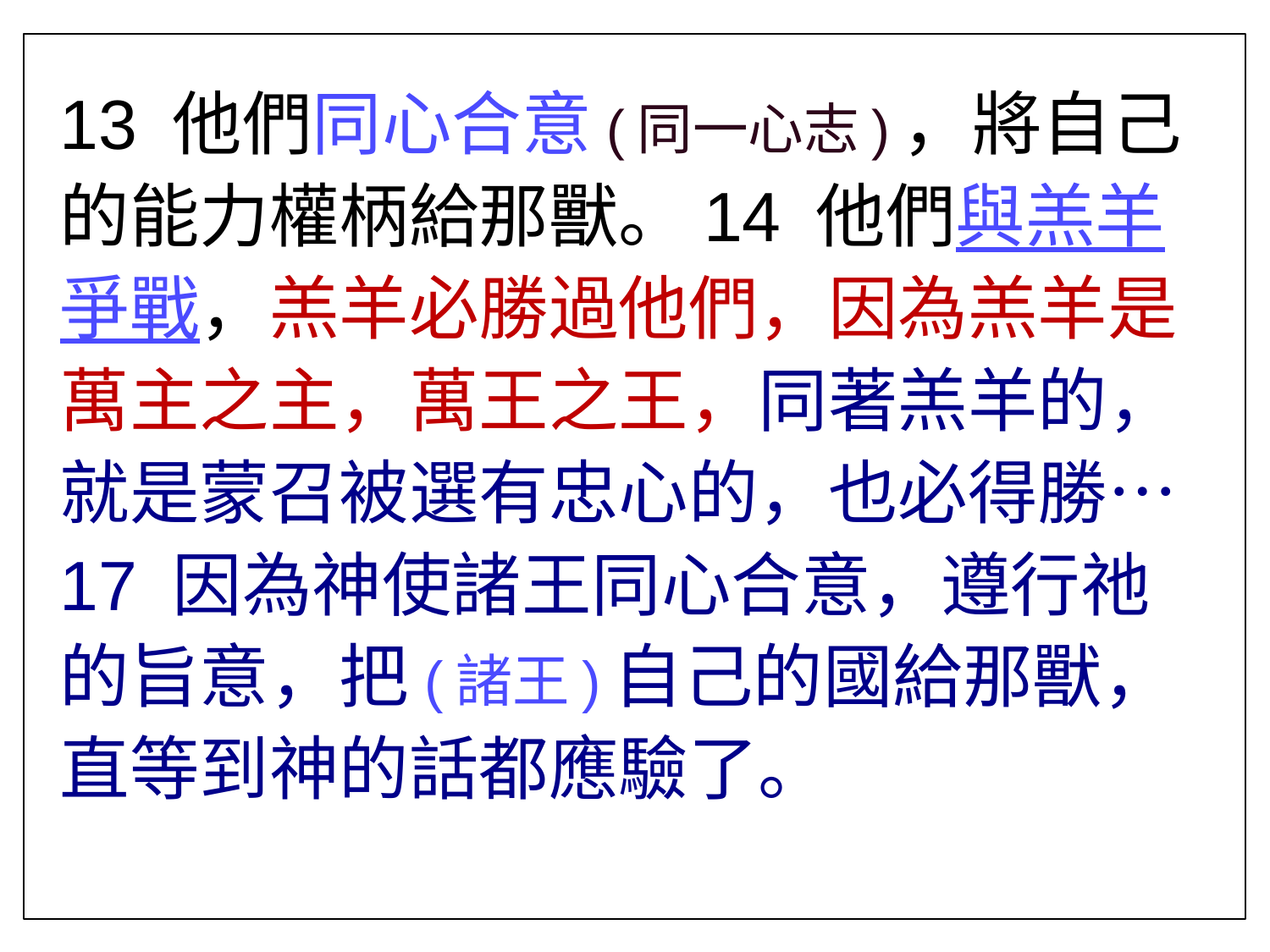

13 他們同心合意(同一心志)，將自己的能力權柄給那獸。14 他們與羔羊爭戰，羔羊必勝過他們，因為羔羊是萬主之主，萬王之王，同著羔羊的，就是蒙召被選有忠心的，也必得勝… 17 因為神使諸王同心合意，遵行祂的旨意，把(諸王)自己的國給那獸，直等到神的話都應驗了。